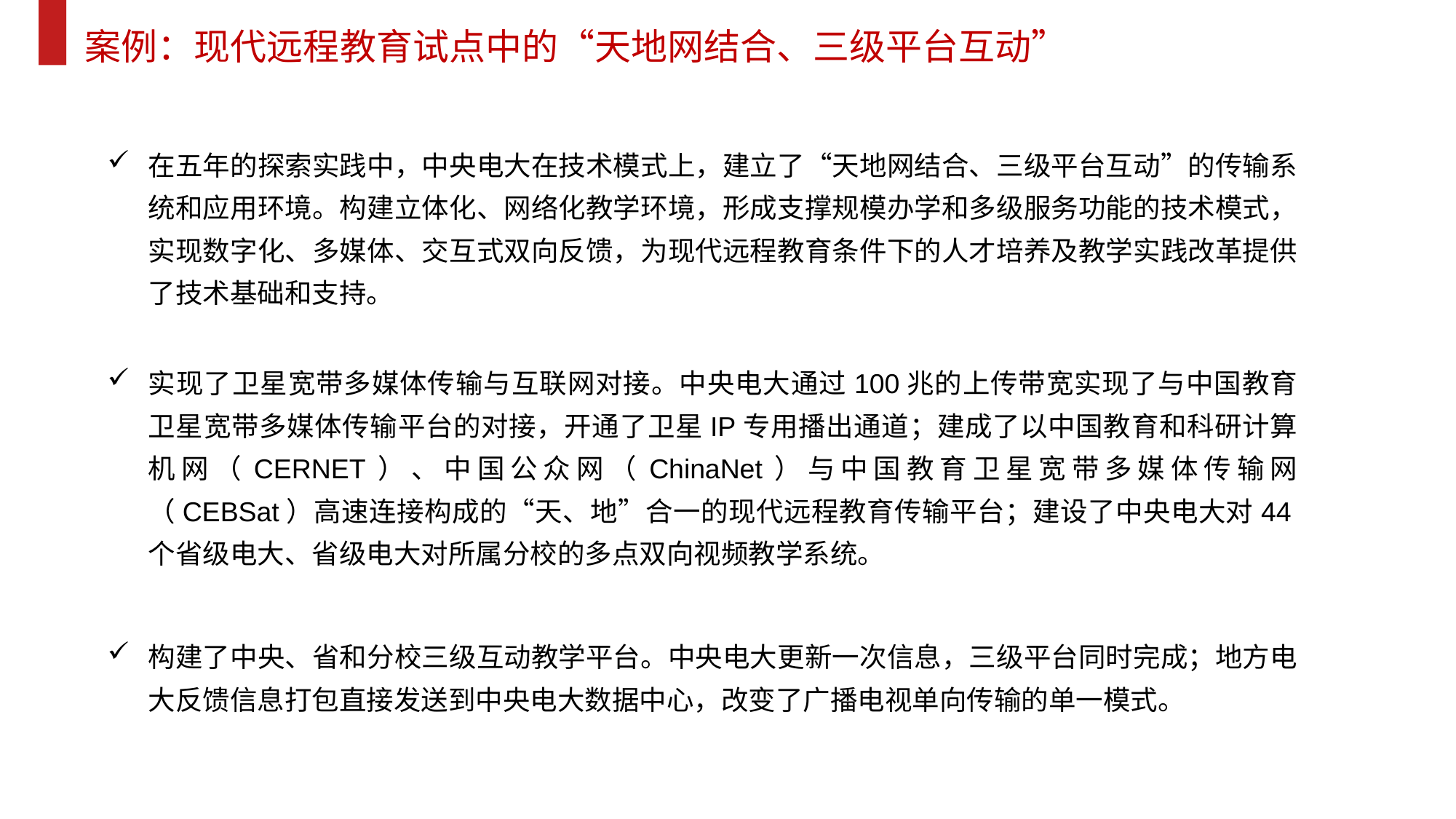

案例：现代远程教育试点中的“天地网结合、三级平台互动”
在五年的探索实践中，中央电大在技术模式上，建立了“天地网结合、三级平台互动”的传输系统和应用环境。构建立体化、网络化教学环境，形成支撑规模办学和多级服务功能的技术模式，实现数字化、多媒体、交互式双向反馈，为现代远程教育条件下的人才培养及教学实践改革提供了技术基础和支持。
实现了卫星宽带多媒体传输与互联网对接。中央电大通过100兆的上传带宽实现了与中国教育卫星宽带多媒体传输平台的对接，开通了卫星IP专用播出通道；建成了以中国教育和科研计算机网（CERNET）、中国公众网（ChinaNet）与中国教育卫星宽带多媒体传输网（CEBSat）高速连接构成的“天、地”合一的现代远程教育传输平台；建设了中央电大对44个省级电大、省级电大对所属分校的多点双向视频教学系统。
构建了中央、省和分校三级互动教学平台。中央电大更新一次信息，三级平台同时完成；地方电大反馈信息打包直接发送到中央电大数据中心，改变了广播电视单向传输的单一模式。